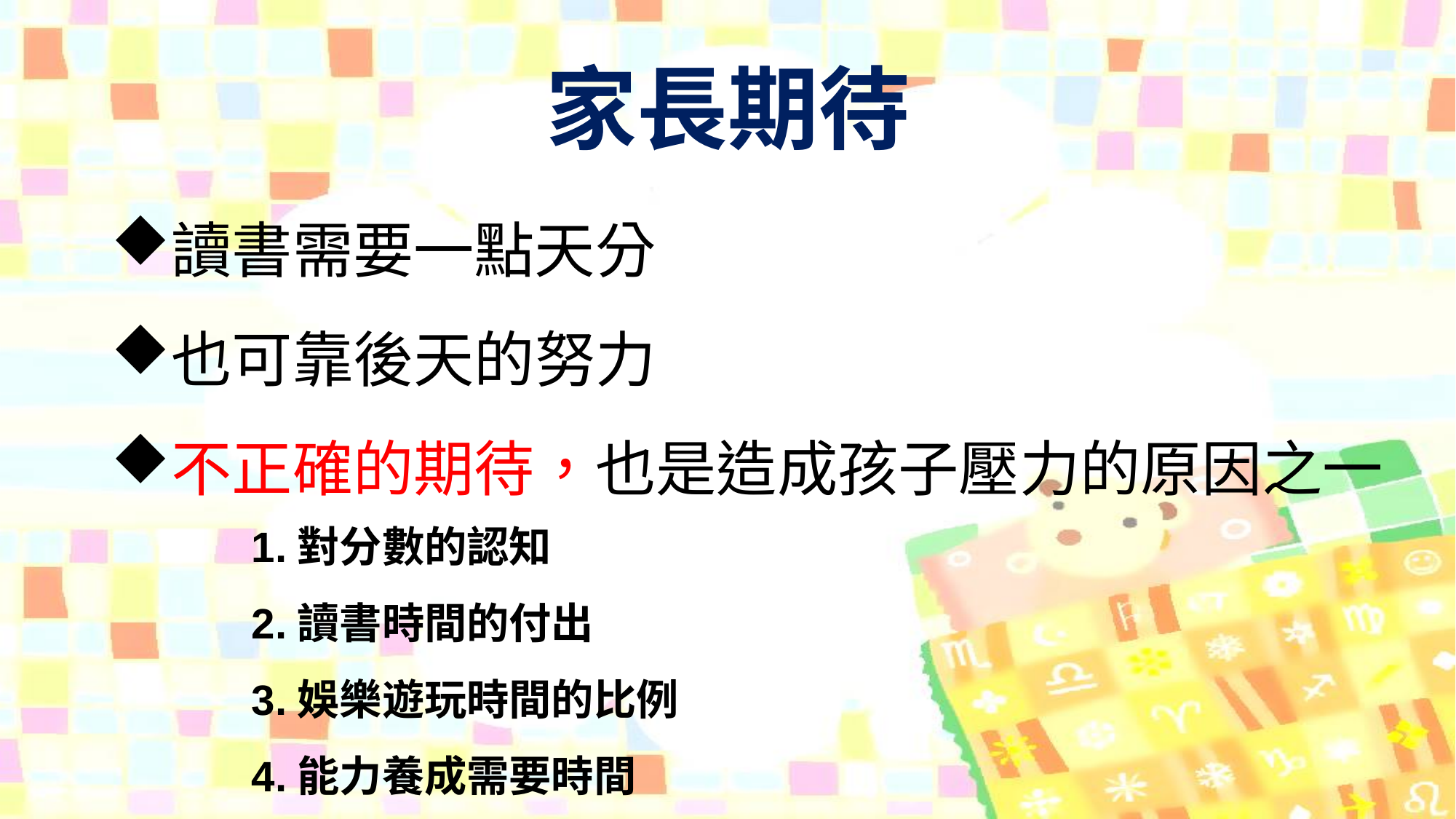

# 家長期待
讀書需要一點天分
也可靠後天的努力
不正確的期待，也是造成孩子壓力的原因之一
1.對分數的認知
2.讀書時間的付出
3.娛樂遊玩時間的比例
4.能力養成需要時間